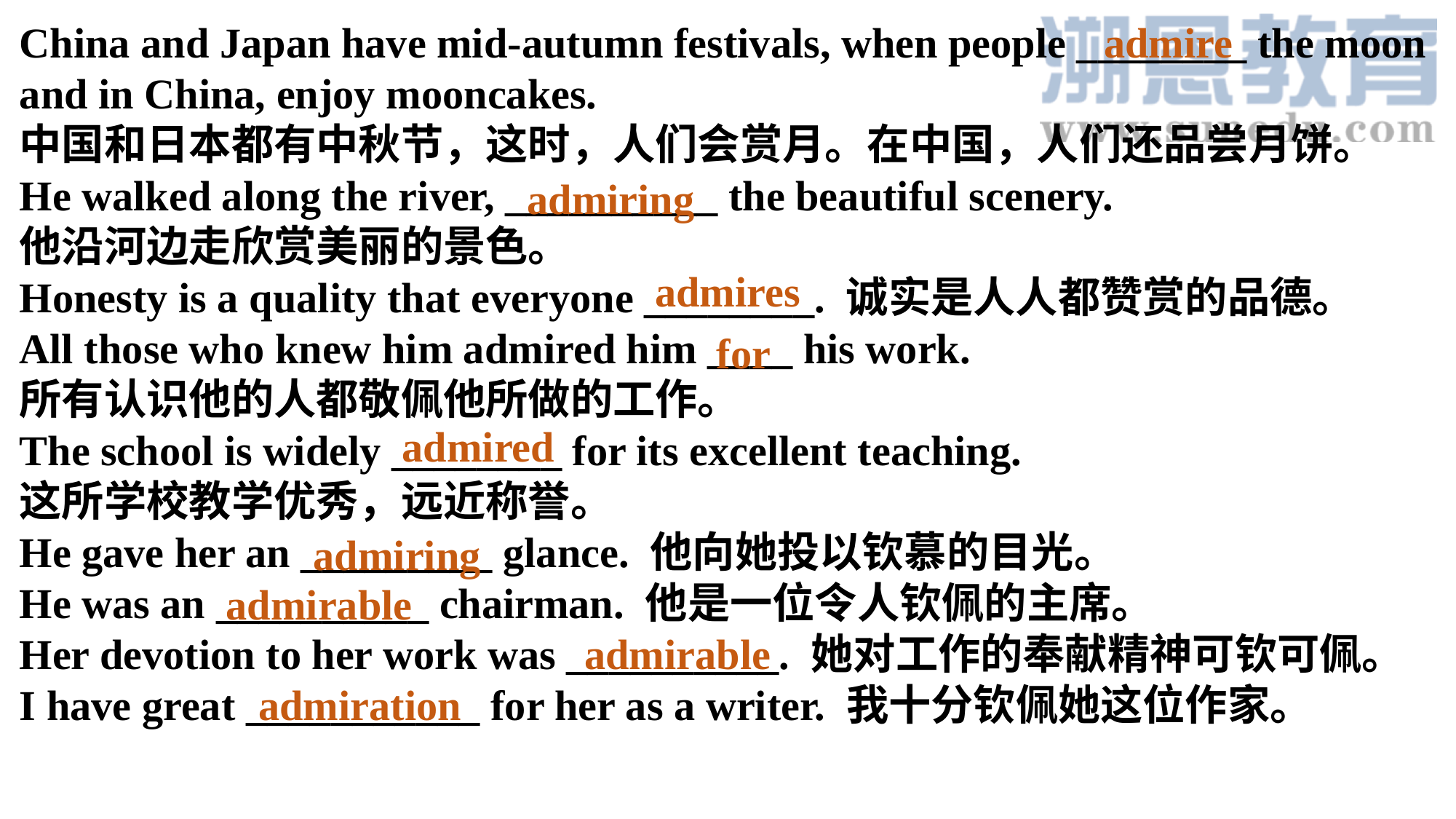

China and Japan have mid-autumn festivals, when people ________ the moon and in China, enjoy mooncakes.
中国和日本都有中秋节，这时，人们会赏月。在中国，人们还品尝月饼。
He walked along the river, __________ the beautiful scenery.
他沿河边走欣赏美丽的景色。
Honesty is a quality that everyone ________. 诚实是人人都赞赏的品德。
All those who knew him admired him ____ his work.
所有认识他的人都敬佩他所做的工作。
The school is widely ________ for its excellent teaching.
这所学校教学优秀，远近称誉。
He gave her an _________ glance. 他向她投以钦慕的目光。
He was an __________ chairman. 他是一位令人钦佩的主席。
Her devotion to her work was __________. 她对工作的奉献精神可钦可佩。
I have great ___________ for her as a writer. 我十分钦佩她这位作家。

admire
admiring
admires
for
admired
admiring
admirable
admirable
admiration